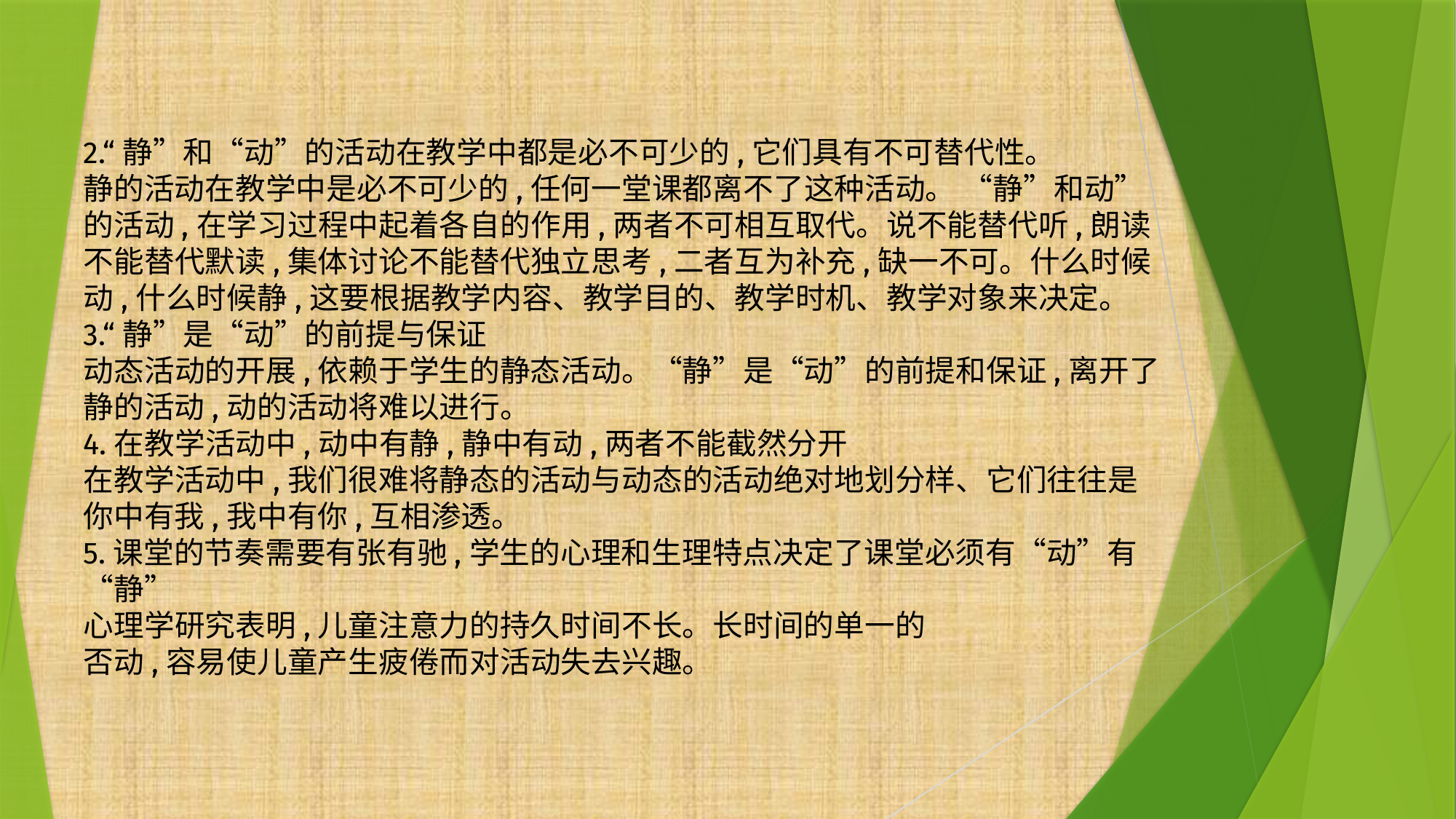

2.“静”和“动”的活动在教学中都是必不可少的,它们具有不可替代性。
静的活动在教学中是必不可少的,任何一堂课都离不了这种活动。 “静”和动”的活动,在学习过程中起着各自的作用,两者不可相互取代。说不能替代听,朗读不能替代默读,集体讨论不能替代独立思考,二者互为补充,缺一不可。什么时候动,什么时候静,这要根据教学内容、教学目的、教学时机、教学对象来决定。
3.“静”是“动”的前提与保证
动态活动的开展,依赖于学生的静态活动。“静”是“动”的前提和保证,离开了静的活动,动的活动将难以进行。
4.在教学活动中,动中有静,静中有动,两者不能截然分开
在教学活动中,我们很难将静态的活动与动态的活动绝对地划分样、它们往往是你中有我,我中有你,互相渗透。
5.课堂的节奏需要有张有驰,学生的心理和生理特点决定了课堂必须有“动”有“静”
心理学研究表明,儿童注意力的持久时间不长。长时间的单一的
否动,容易使儿童产生疲倦而对活动失去兴趣。